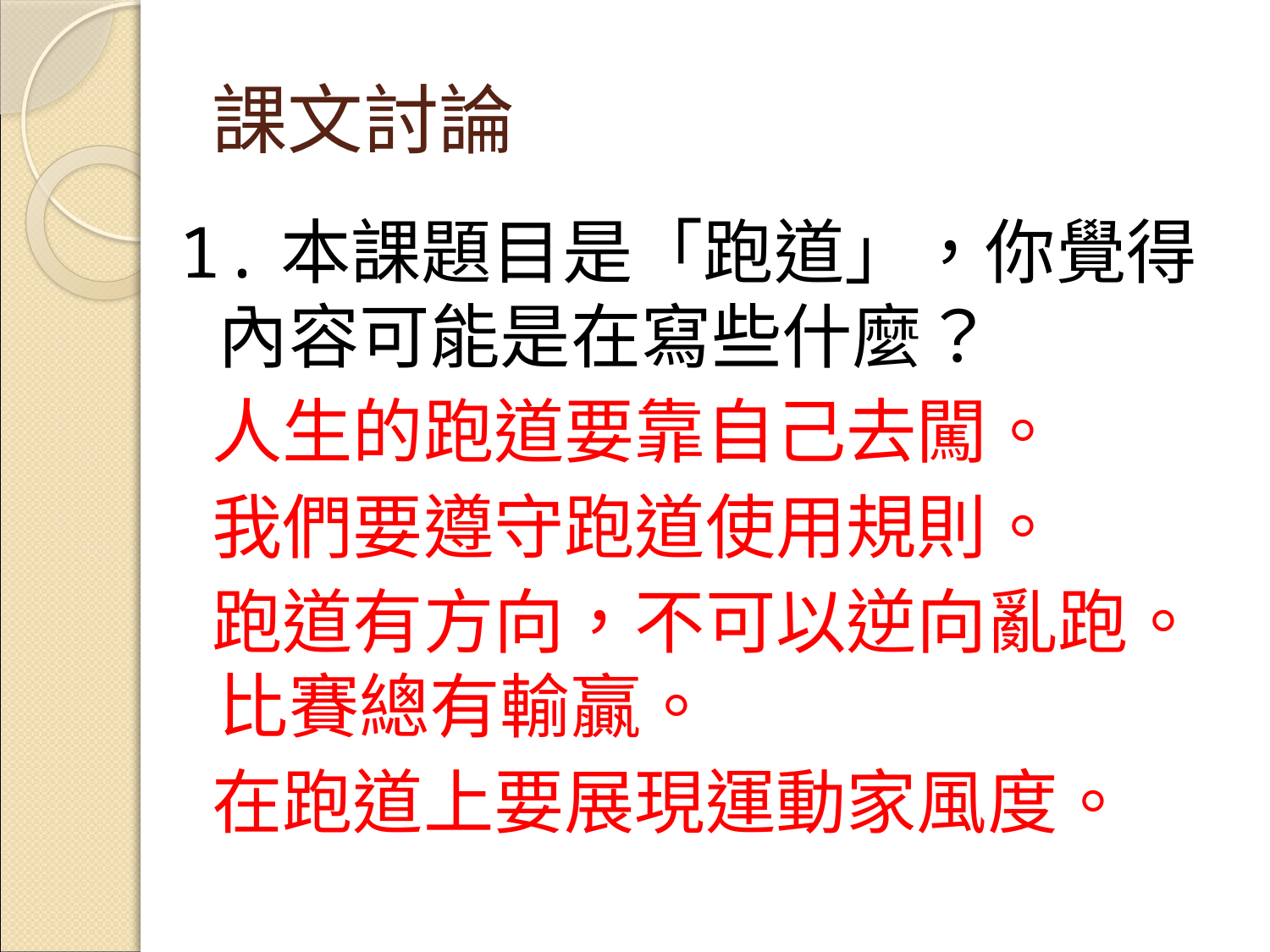

# 課文討論
1.本課題目是「跑道」，你覺得內容可能是在寫些什麼？
 人生的跑道要靠自己去闖。
 我們要遵守跑道使用規則。
 跑道有方向，不可以逆向亂跑。比賽總有輸贏。
 在跑道上要展現運動家風度。